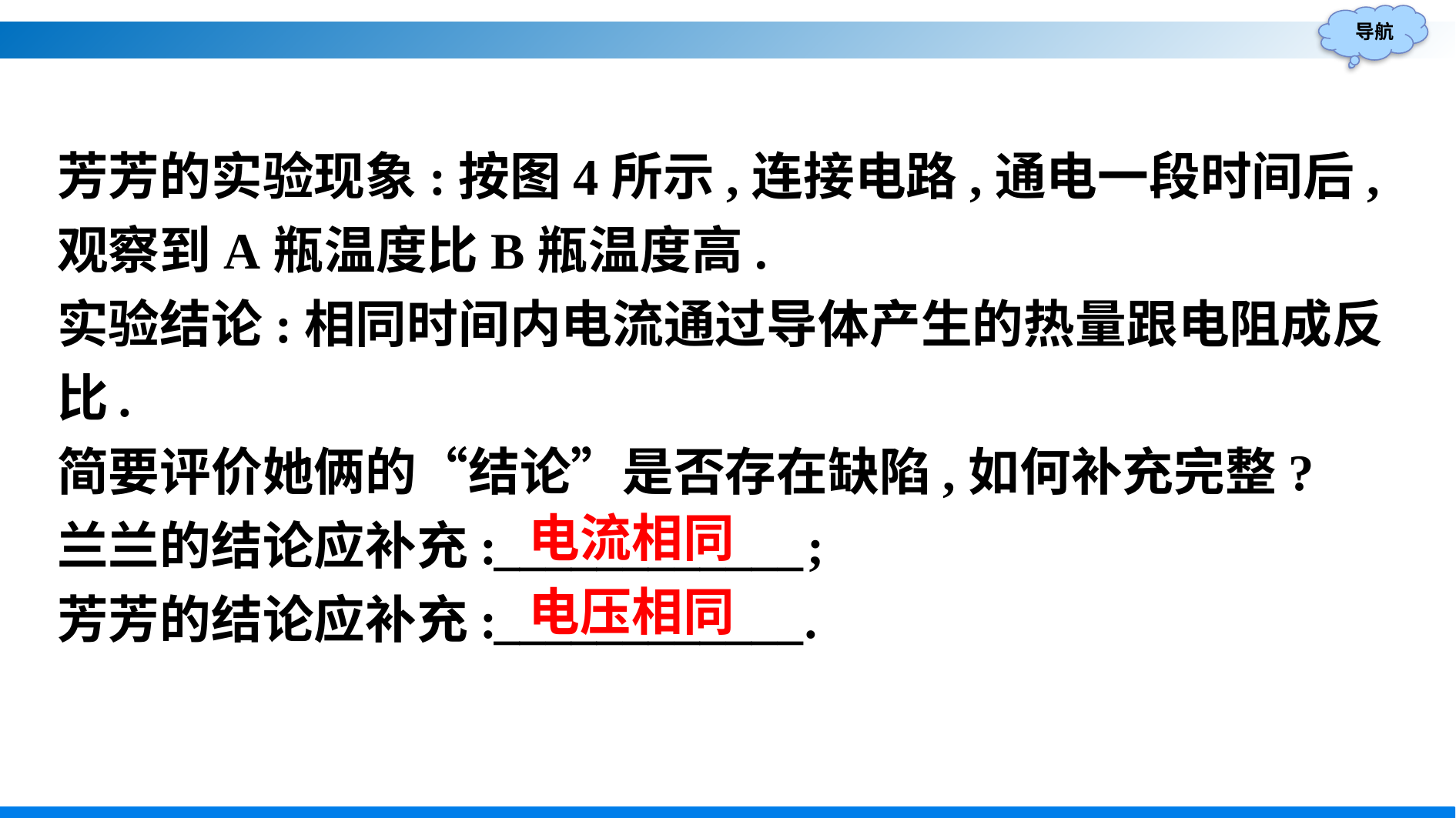

芳芳的实验现象:按图4所示,连接电路,通电一段时间后,观察到A瓶温度比B瓶温度高.
实验结论:相同时间内电流通过导体产生的热量跟电阻成反比.
简要评价她俩的“结论”是否存在缺陷,如何补充完整?
兰兰的结论应补充:____________;
芳芳的结论应补充:____________.
电流相同
电压相同